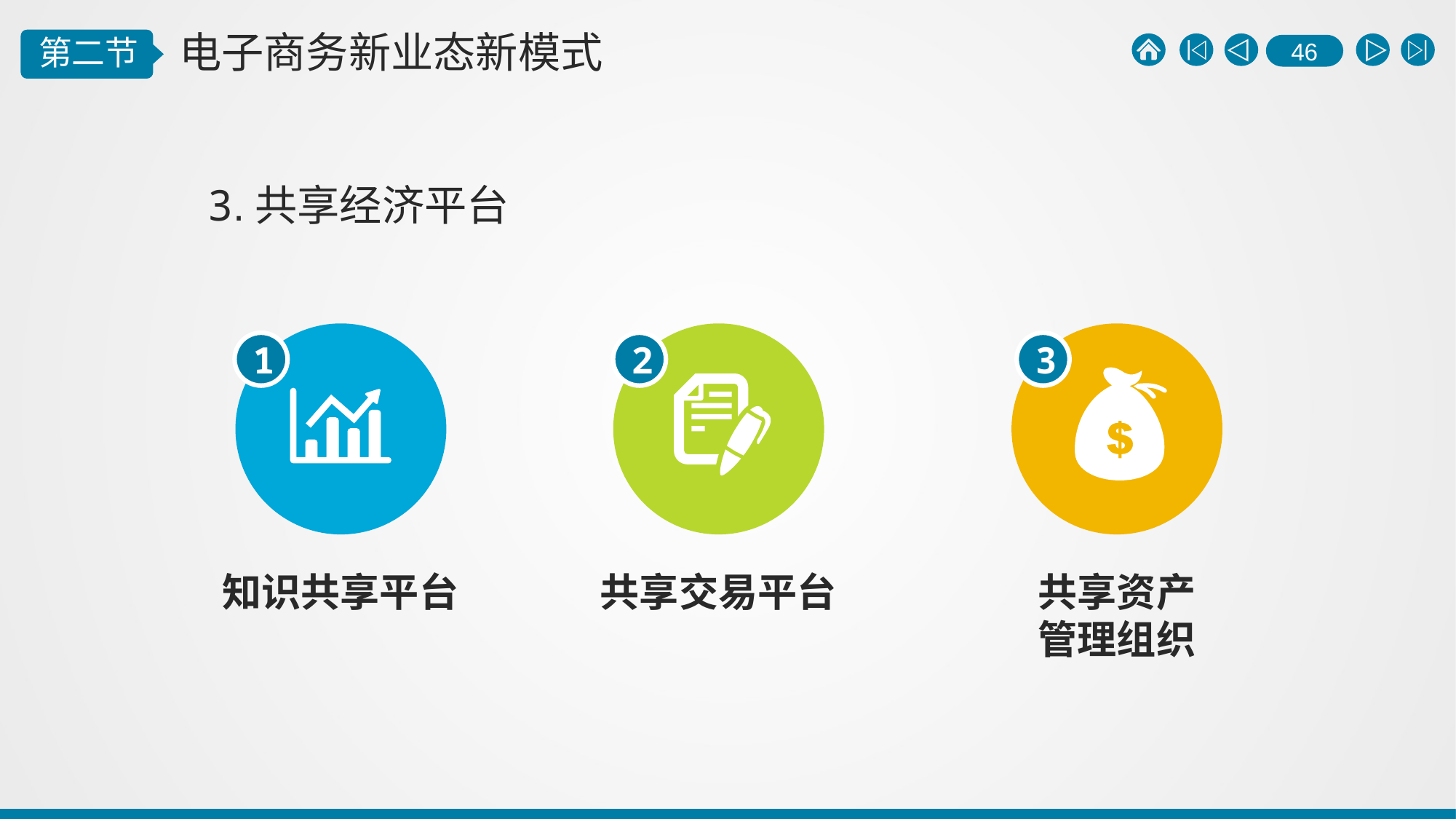

3.共享经济平台

1

2

3

知识共享平台
共享交易平台
共享资产
管理组织